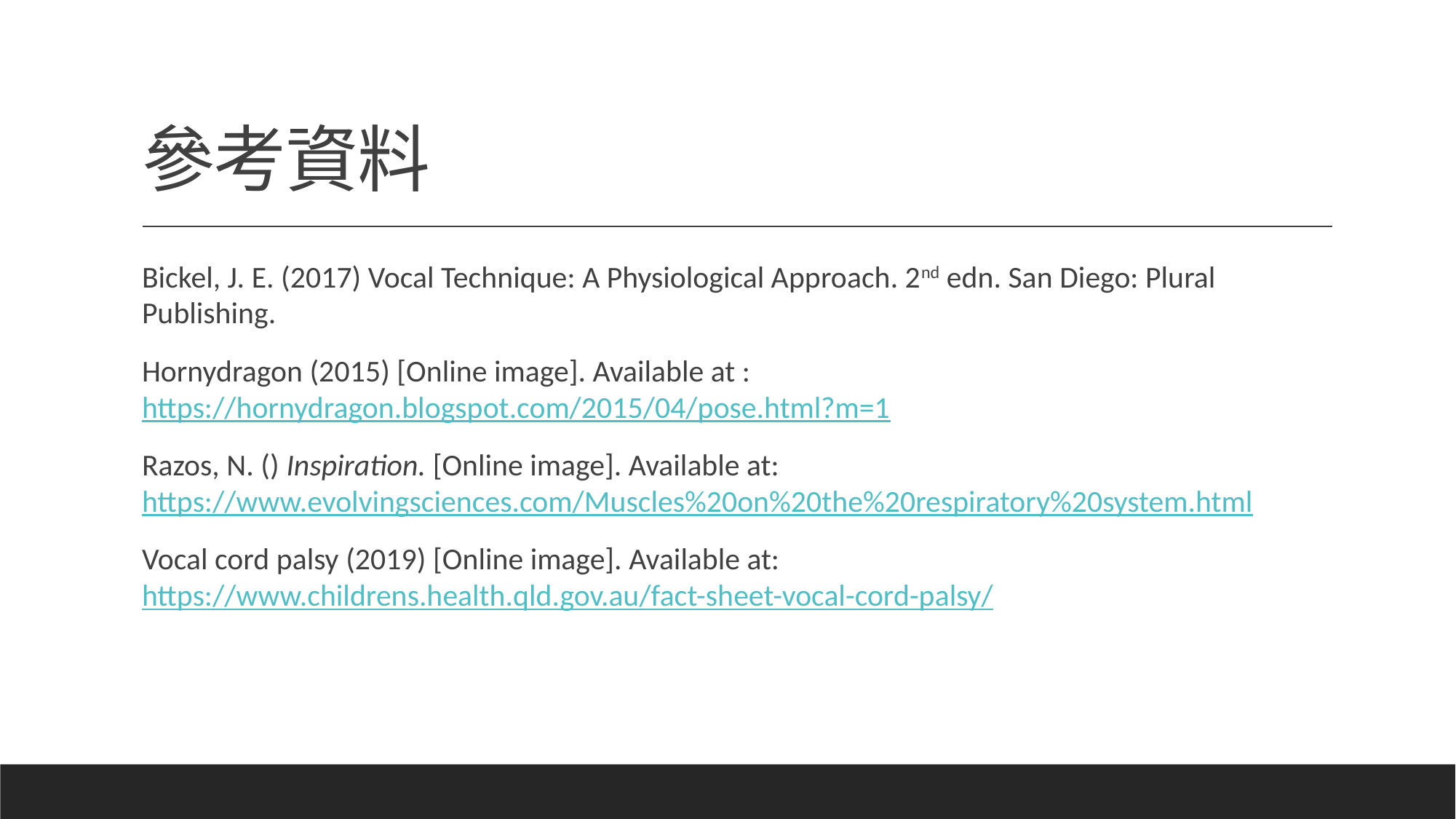

# 參考資料
Bickel, J. E. (2017) Vocal Technique: A Physiological Approach. 2nd edn. San Diego: Plural Publishing.
Hornydragon (2015) [Online image]. Available at : https://hornydragon.blogspot.com/2015/04/pose.html?m=1
Razos, N. () Inspiration. [Online image]. Available at: https://www.evolvingsciences.com/Muscles%20on%20the%20respiratory%20system.html
Vocal cord palsy (2019) [Online image]. Available at: https://www.childrens.health.qld.gov.au/fact-sheet-vocal-cord-palsy/